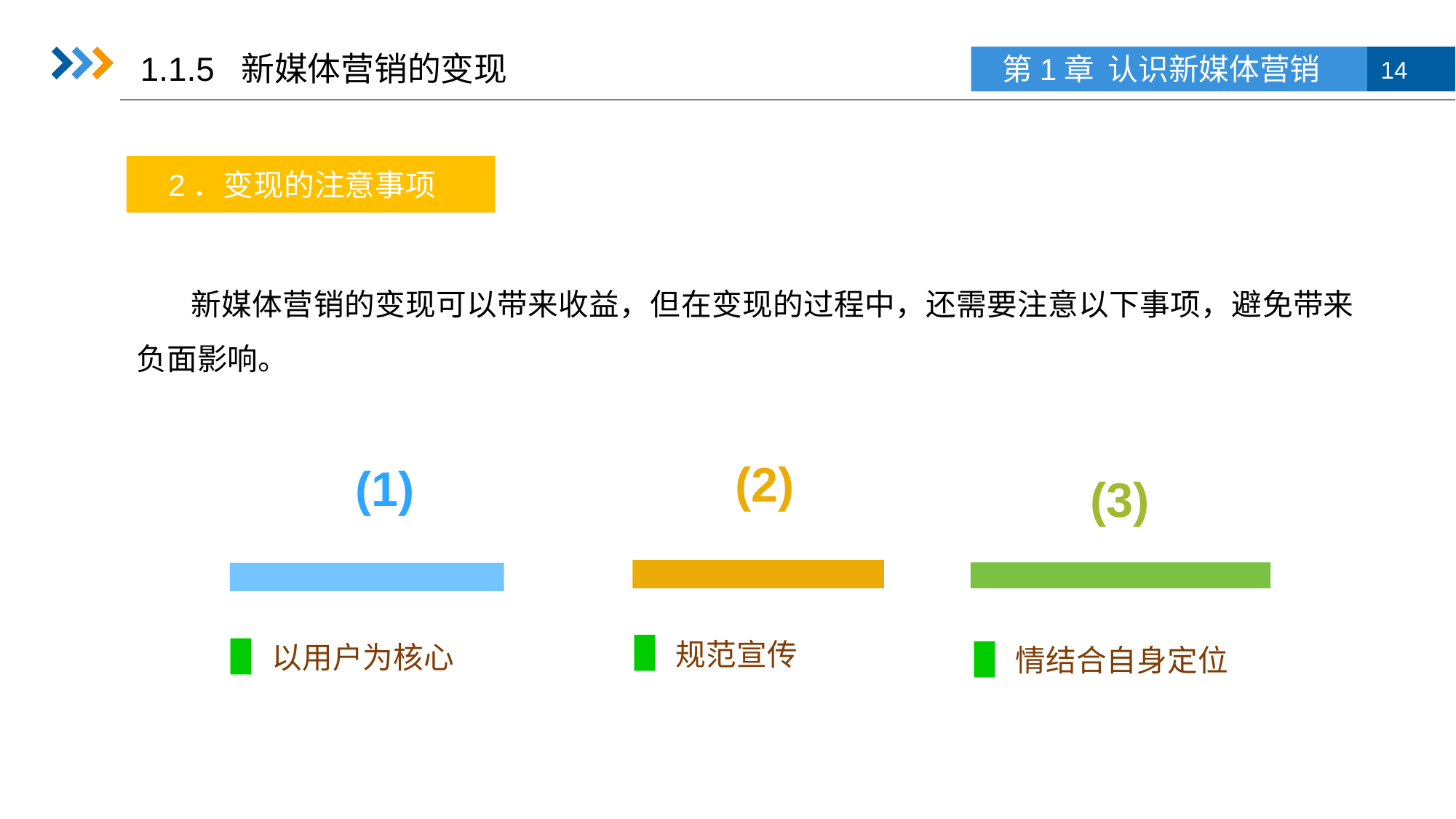

1.1.5  新媒体营销的变现
2．变现的注意事项
新媒体营销的变现可以带来收益，但在变现的过程中，还需要注意以下事项，避免带来负面影响。
(2)
(1)
(3)

规范宣传
以用户为核心
情结合自身定位